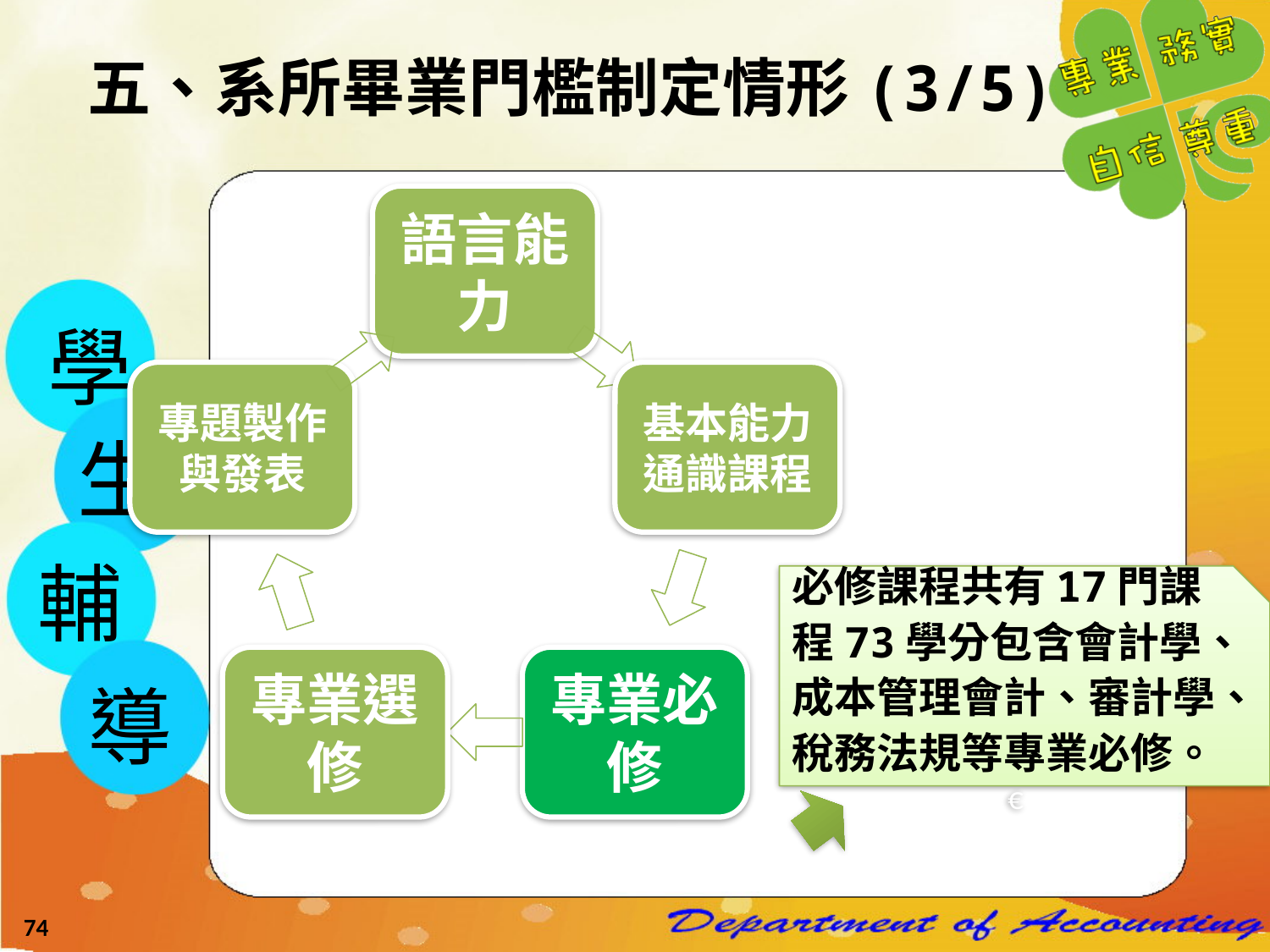

五、系所畢業門檻制定情形(3/5)
基本能力通識課程
專業必修
語言能力
學
生
輔
導
必修課程共有17門課程73學分包含會計學、成本管理會計、審計學、稅務法規等專業必修。
€

74